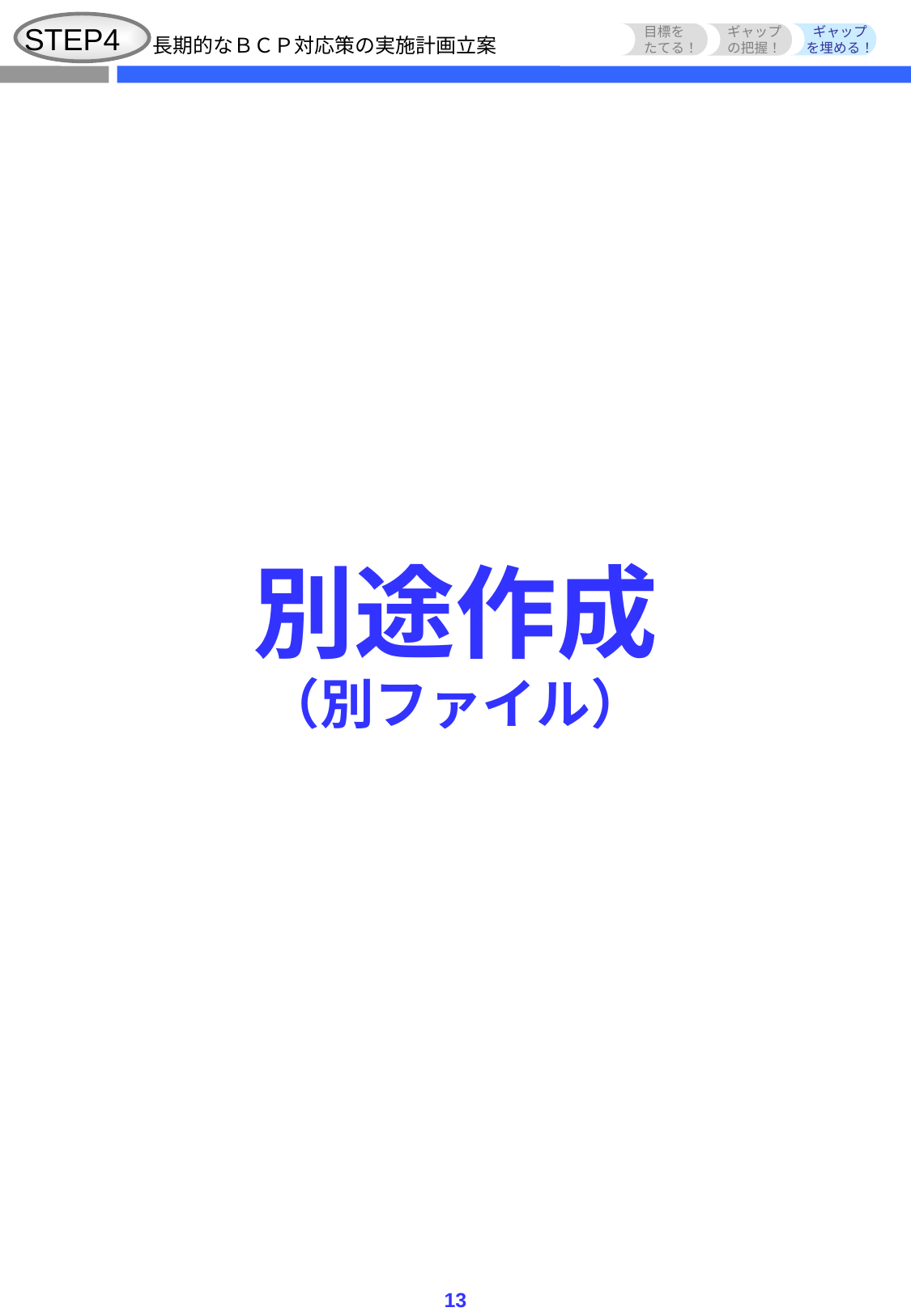

STEP4
目標を
たてる！
ギャップ
を埋める！
ギャップ
の把握！

長期的なＢＣＰ対応策の実施計画立案
別途作成
（別ファイル）
13